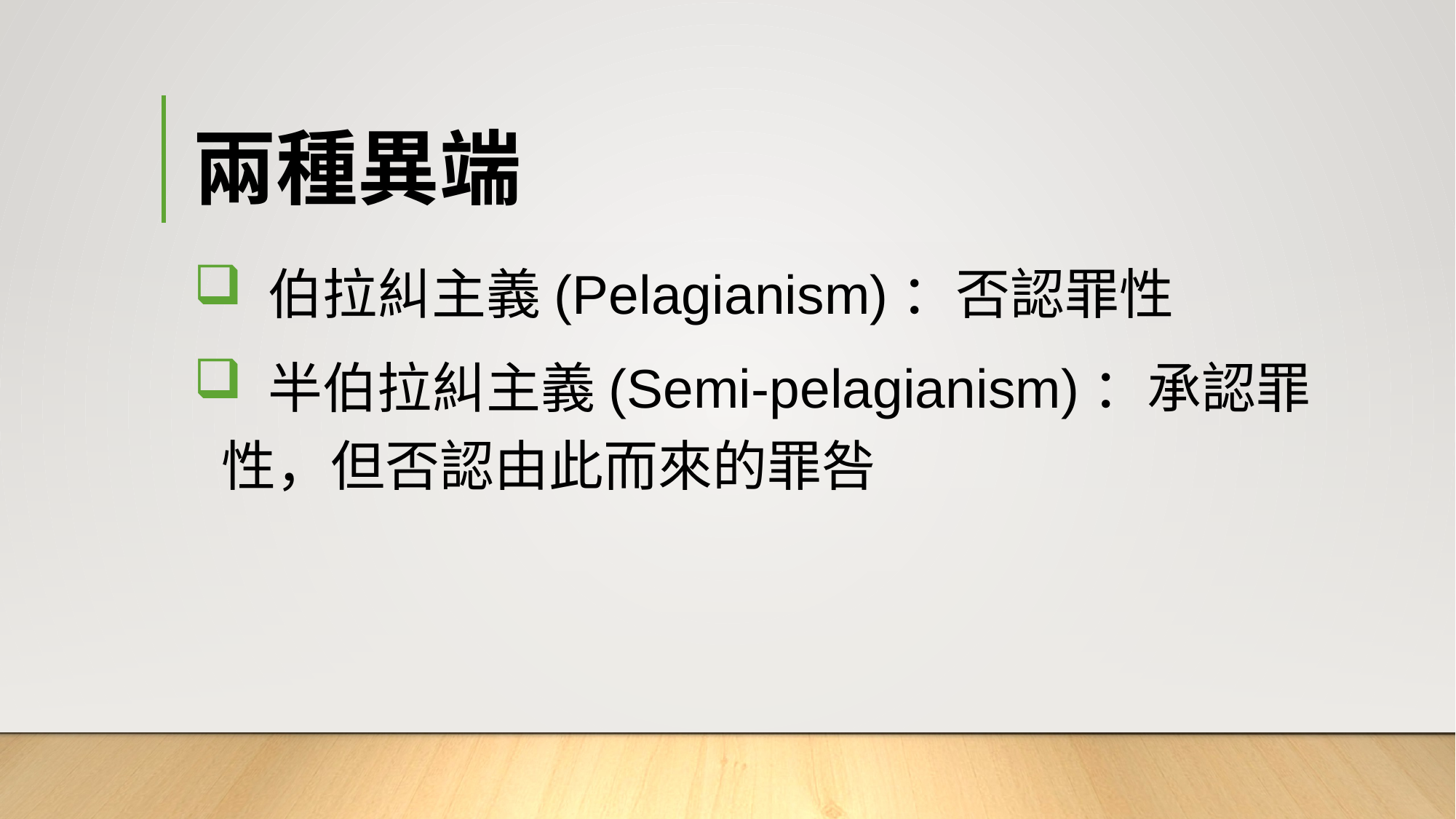

# 兩種異端
 伯拉糾主義(Pelagianism)：否認罪性
 半伯拉糾主義(Semi-pelagianism)：承認罪性，但否認由此而來的罪咎